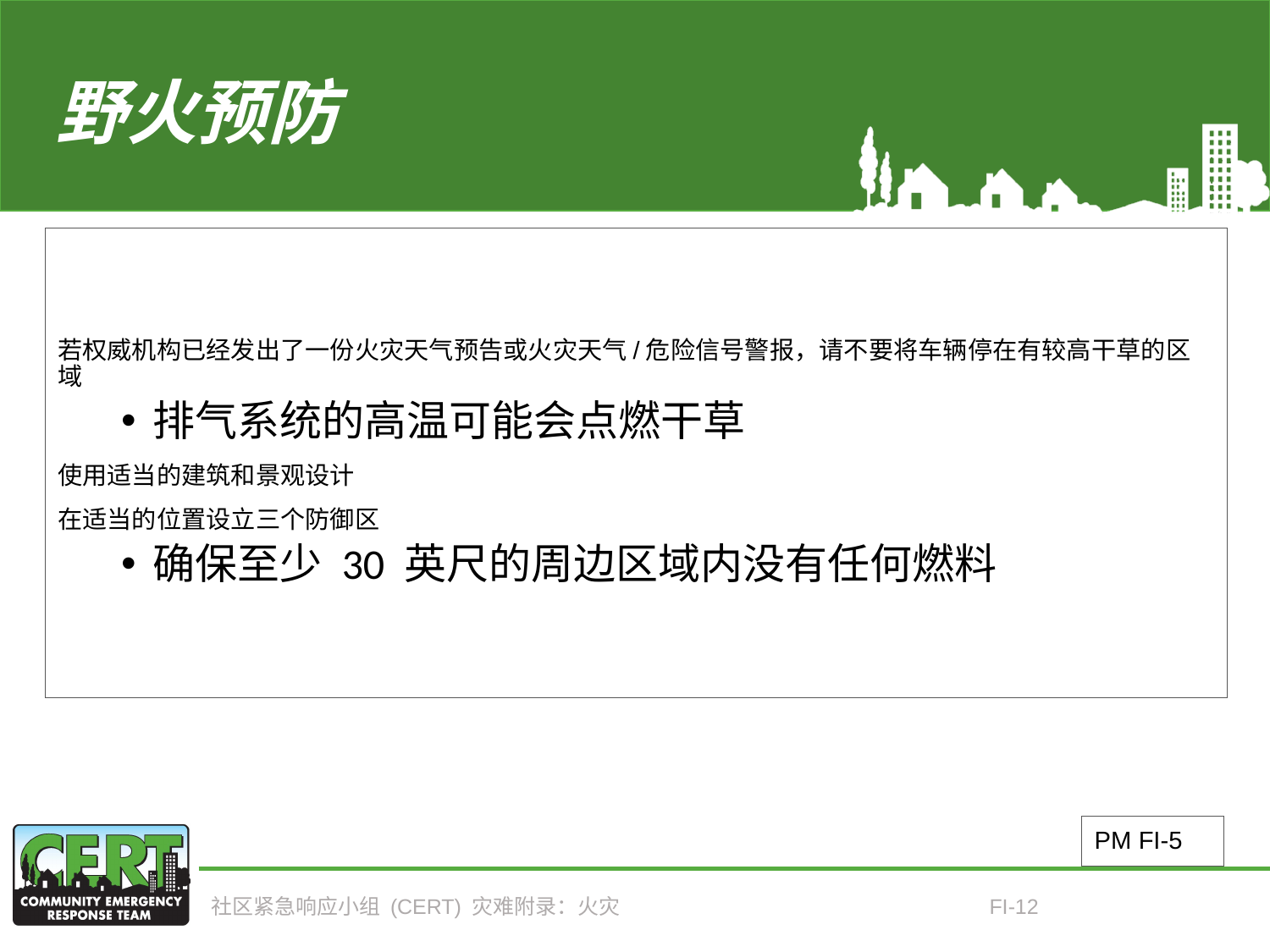

# 野火预防
若权威机构已经发出了一份火灾天气预告或火灾天气/危险信号警报，请不要将车辆停在有较高干草的区域
排气系统的高温可能会点燃干草
使用适当的建筑和景观设计
在适当的位置设立三个防御区
确保至少 30 英尺的周边区域内没有任何燃料
PM FI-5
社区紧急响应小组 (CERT) 灾难附录：火灾
FI-12